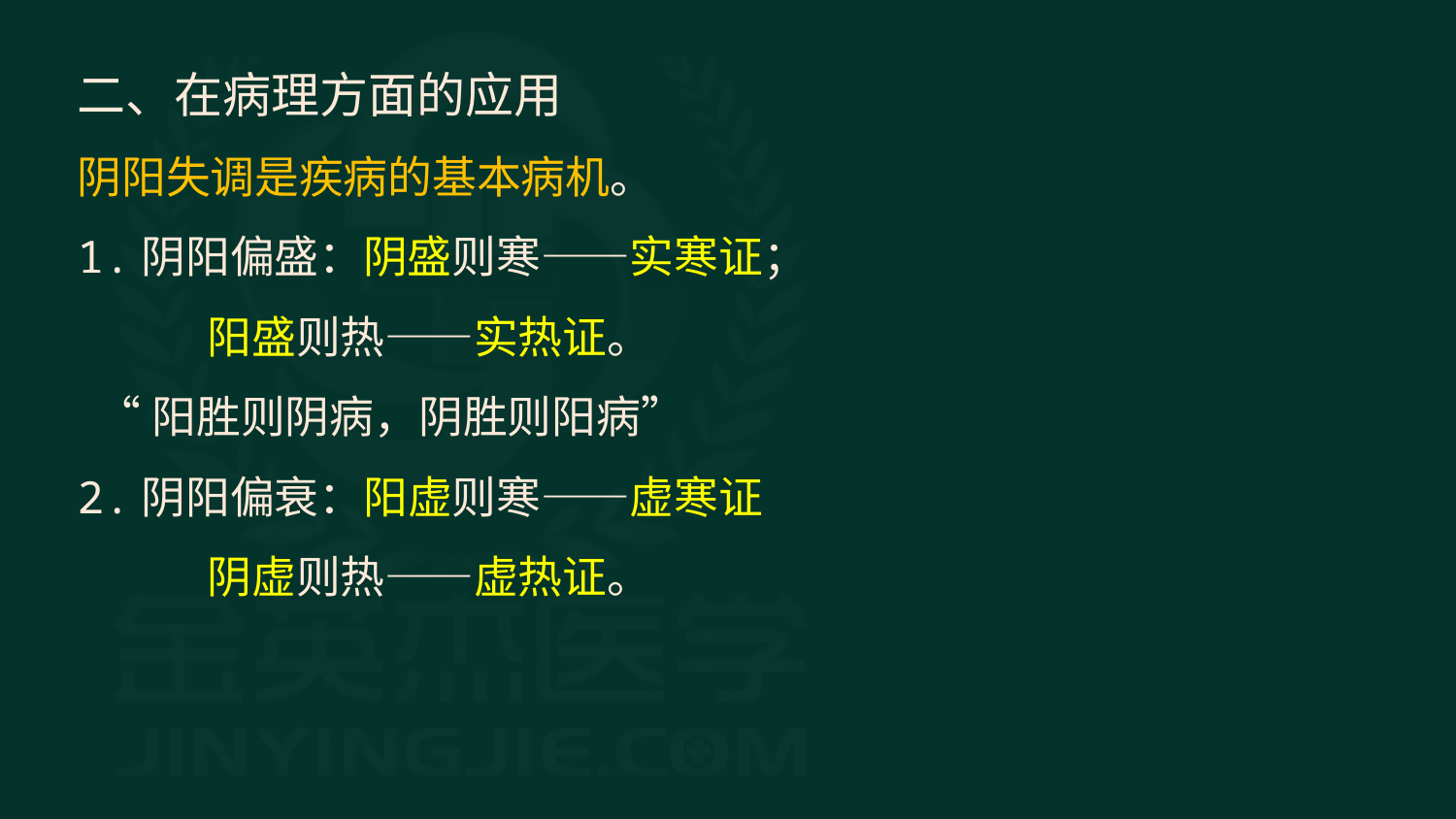

二、在病理方面的应用
阴阳失调是疾病的基本病机。
1.阴阳偏盛：阴盛则寒——实寒证；
            阳盛则热——实热证。
  “阳胜则阴病，阴胜则阳病”
2.阴阳偏衰：阳虚则寒——虚寒证
            阴虚则热——虚热证。